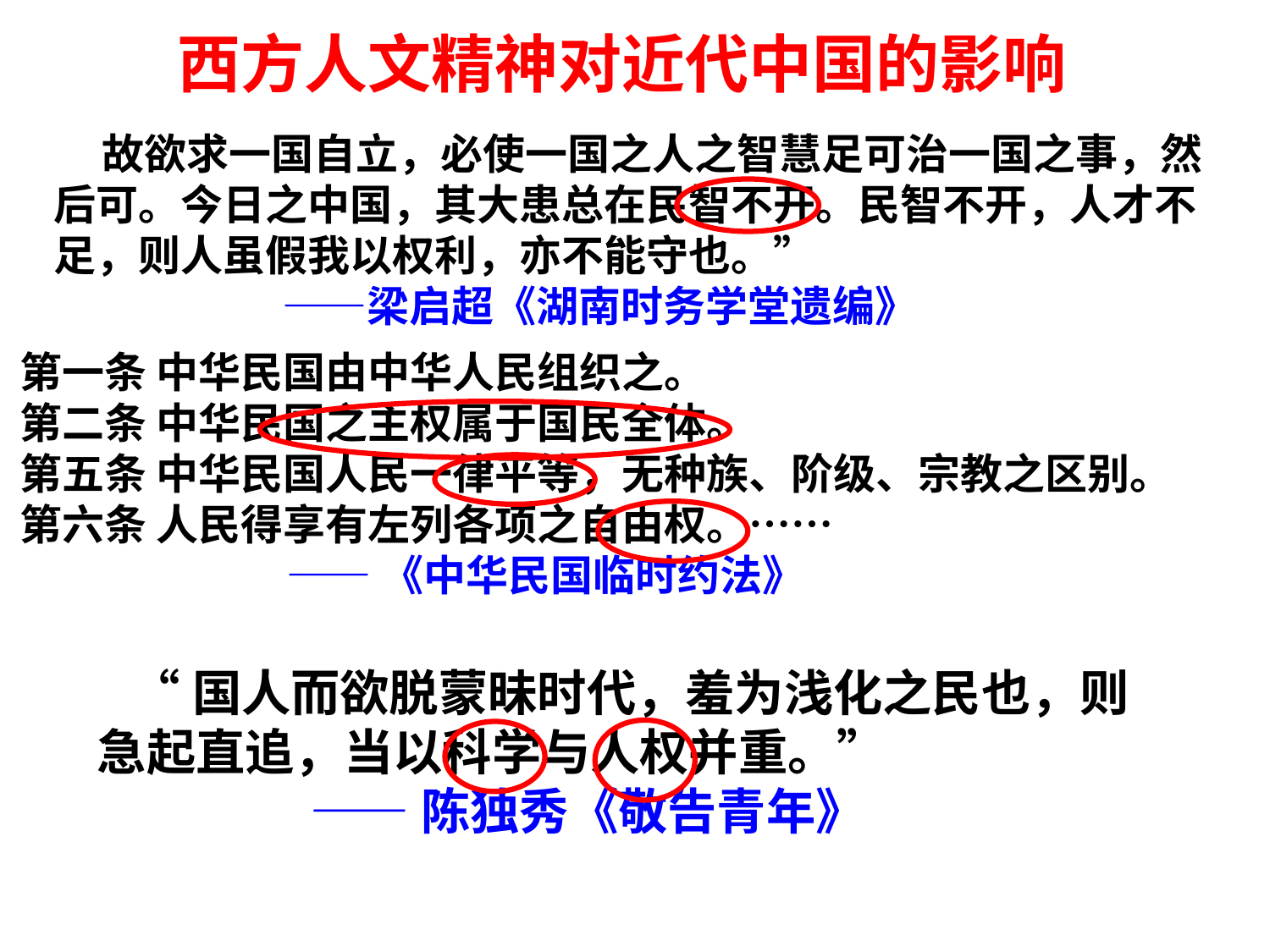

西方人文精神对近代中国的影响
    故欲求一国自立，必使一国之人之智慧足可治一国之事，然后可。今日之中国，其大患总在民智不开。民智不开，人才不足，则人虽假我以权利，亦不能守也。” 
                        ——梁启超《湖南时务学堂遗编》

第一条 中华民国由中华人民组织之。
第二条 中华民国之主权属于国民全体。
第五条 中华民国人民一律平等，无种族、阶级、宗教之区别。
第六条 人民得享有左列各项之自由权。……
                            ——《中华民国临时约法》

   “国人而欲脱蒙昧时代，羞为浅化之民也，则急起直追，当以科学与人权并重。”
                   ——陈独秀《敬告青年》